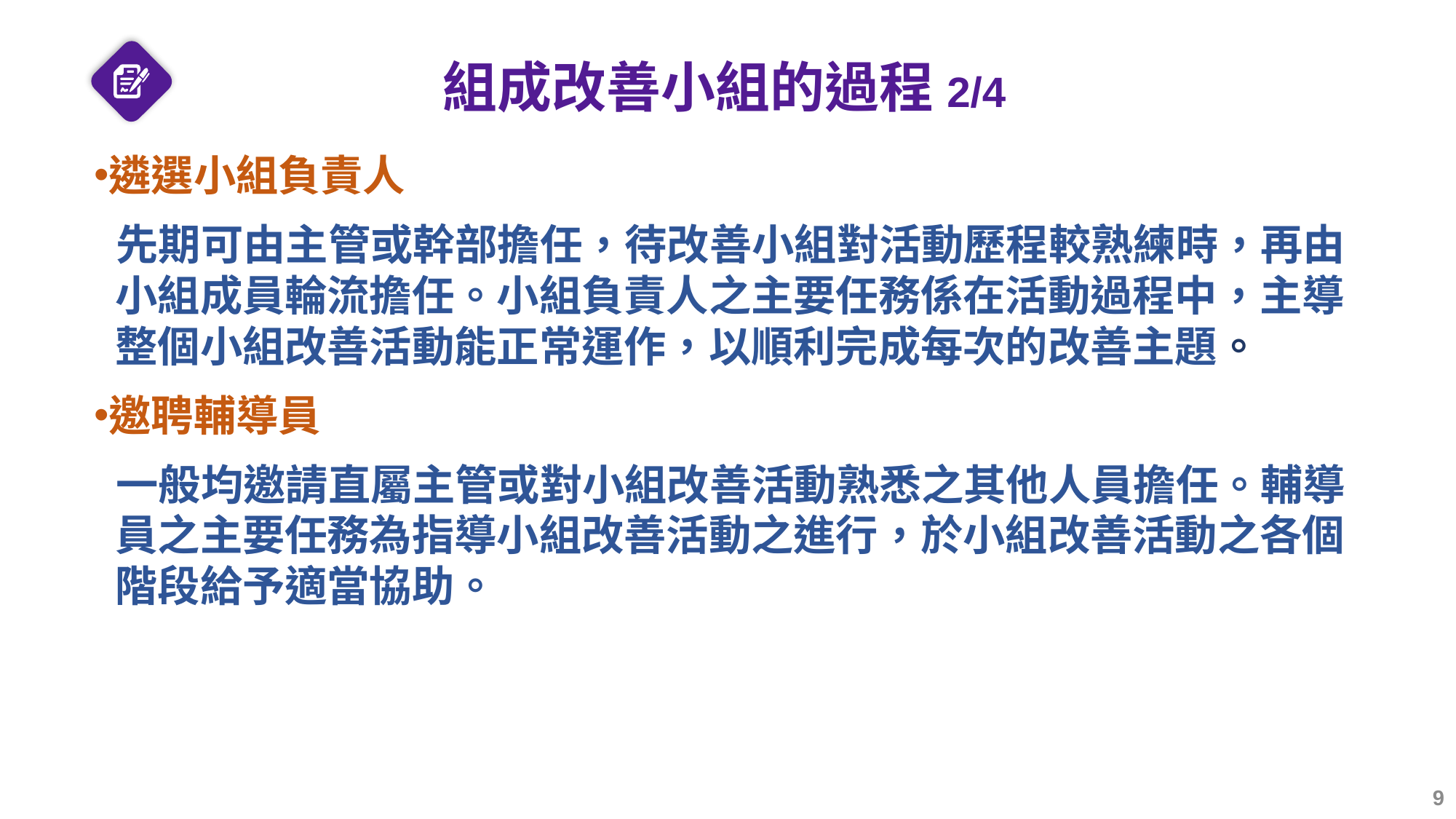

# 組成改善小組的過程2/4
遴選小組負責人
先期可由主管或幹部擔任，待改善小組對活動歷程較熟練時，再由小組成員輪流擔任。小組負責人之主要任務係在活動過程中，主導整個小組改善活動能正常運作，以順利完成每次的改善主題。
邀聘輔導員
一般均邀請直屬主管或對小組改善活動熟悉之其他人員擔任。輔導員之主要任務為指導小組改善活動之進行，於小組改善活動之各個階段給予適當協助。
9